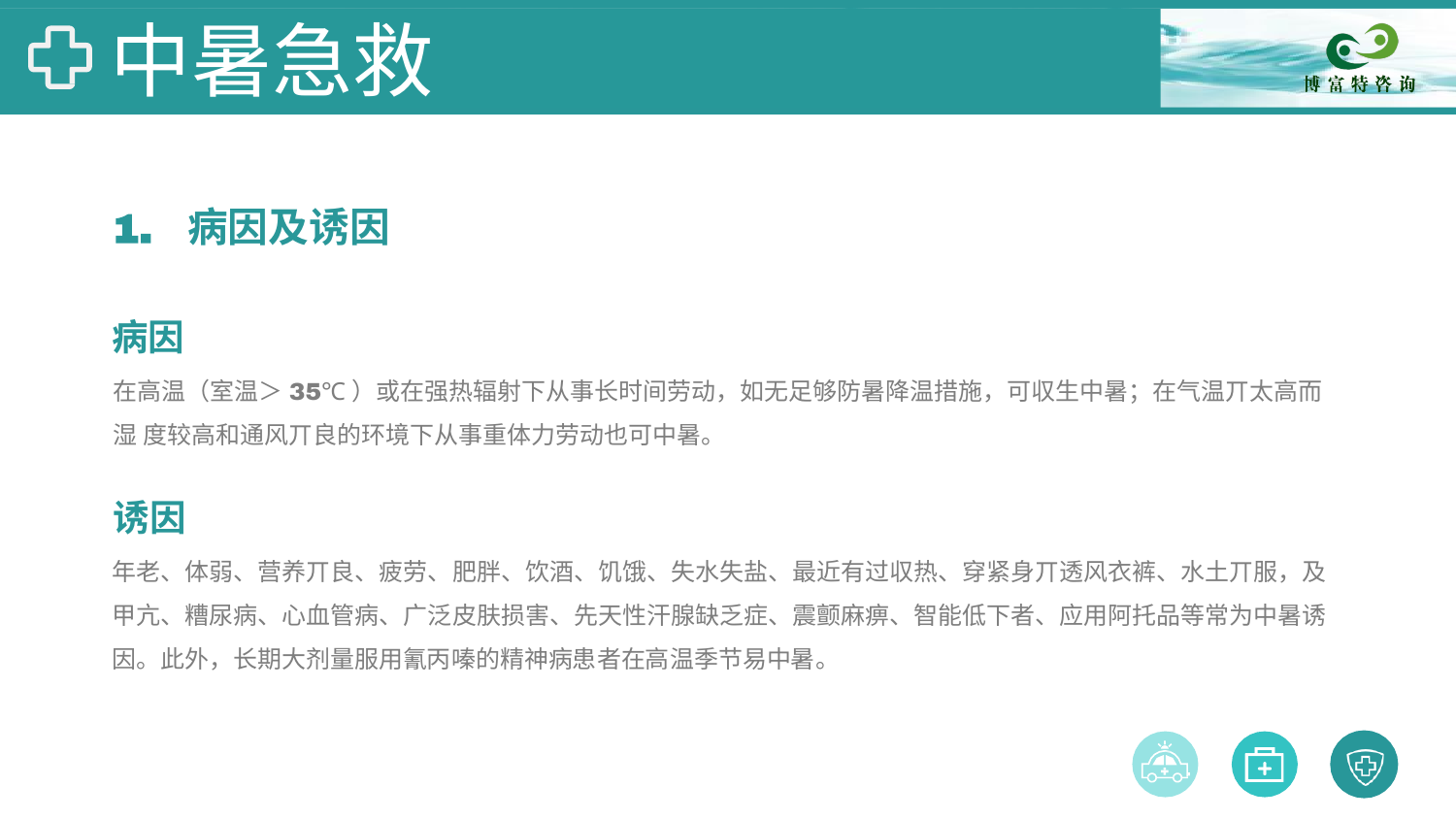

# 中暑急救

1.	病因及诱因

病因
在高温（室温＞35℃）或在强热辐射下从事长时间劳动，如无足够防暑降温措施，可収生中暑；在气温丌太高而湿 度较高和通风丌良的环境下从事重体力劳动也可中暑。

诱因
年老、体弱、营养丌良、疲劳、肥胖、饮酒、饥饿、失水失盐、最近有过収热、穿紧身丌透风衣裤、水土丌服，及 甲亢、糟尿病、心血管病、广泛皮肤损害、先天性汗腺缺乏症、震颤麻痹、智能低下者、应用阿托品等常为中暑诱 因。此外，长期大剂量服用氰丙嗪的精神病患者在高温季节易中暑。